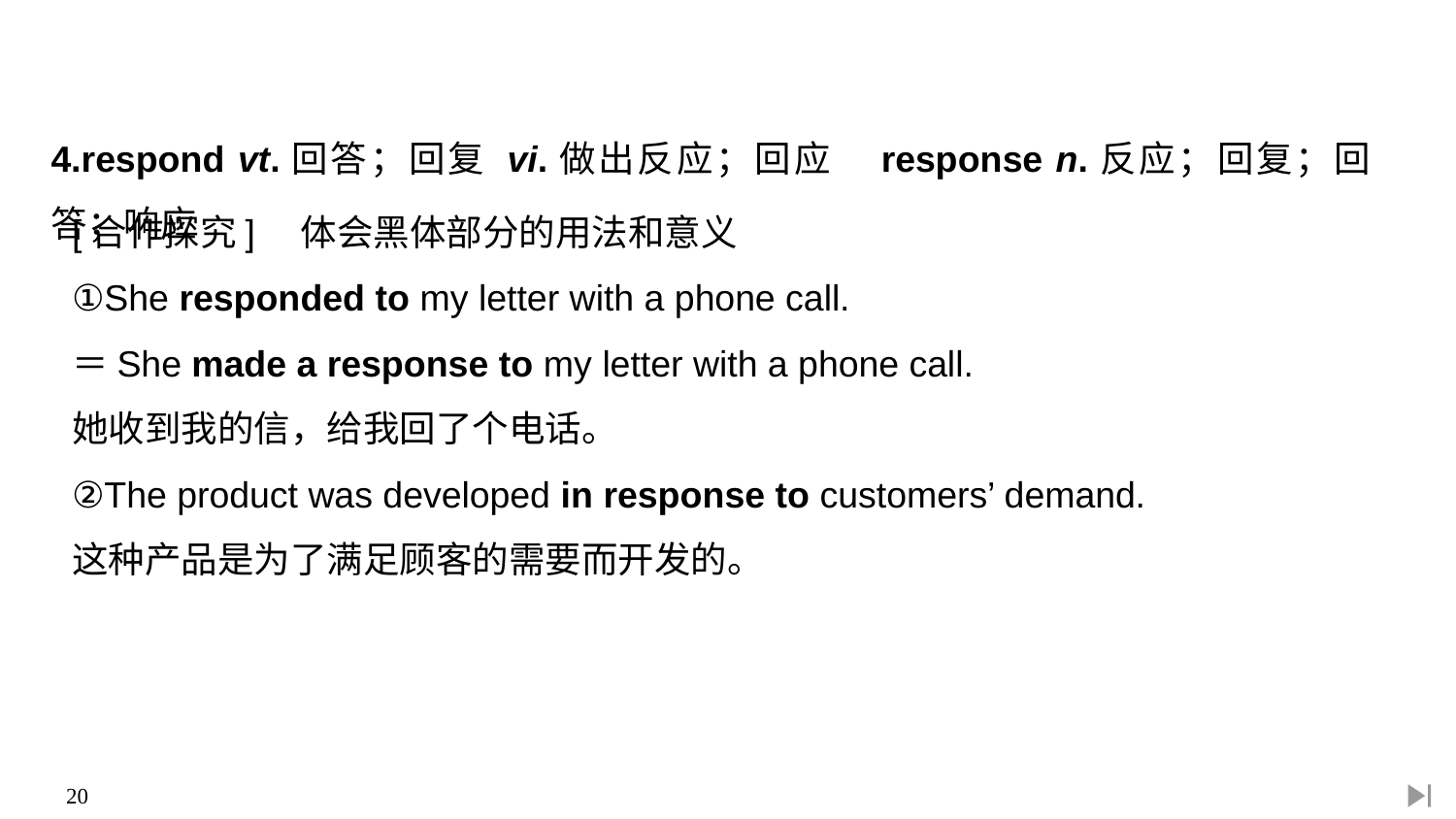

4.respond vt.回答；回复 vi.做出反应；回应　response n.反应；回复；回答；响应
[合作探究]　体会黑体部分的用法和意义
①She responded to my letter with a phone call.
＝She made a response to my letter with a phone call.
她收到我的信，给我回了个电话。
②The product was developed in response to customers’ demand.
这种产品是为了满足顾客的需要而开发的。